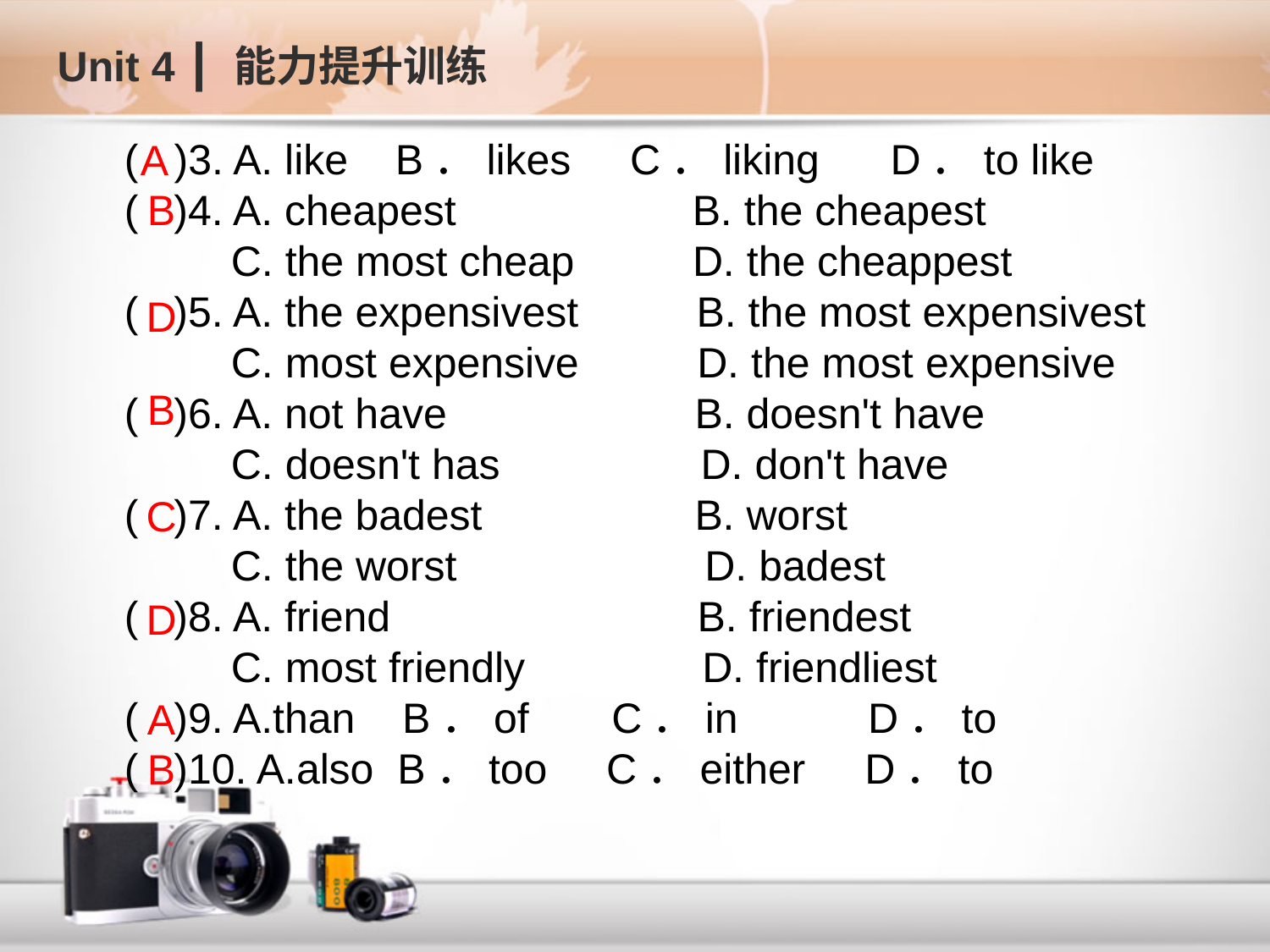

Unit 4 ┃ 能力提升训练
(   )3. A. like    B．likes     C．liking      D．to like
(   )4. A. cheapest                    B. the cheapest
         C. the most cheap          D. the cheappest
(   )5. A. the expensivest          B. the most expensivest
         C. most expensive          D. the most expensive
(   )6. A. not have                     B. doesn't have
         C. doesn't has                 D. don't have
(   )7. A. the badest                  B. worst
         C. the worst                     D. badest
(   )8. A. friend                          B. friendest
         C. most friendly               D. friendliest
(   )9. A.than    B．of       C．in           D．to
(   )10. A.also  B．too     C．either     D．to
 A
B

D
B
C
D
A
B